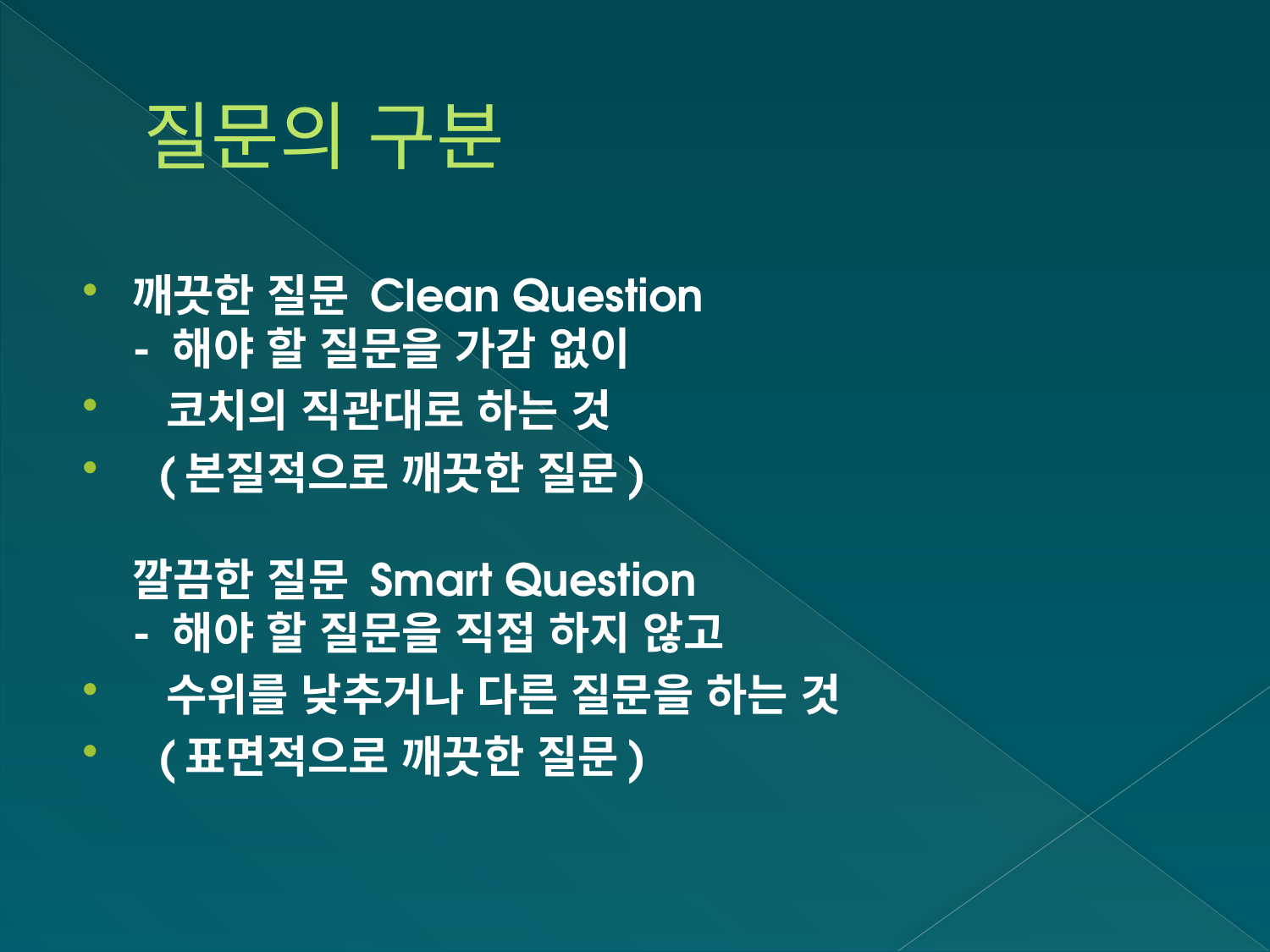

# 질문의 구분
깨끗한 질문 Clean Question
- 해야 할 질문을 가감 없이
  코치의 직관대로 하는 것
  (본질적으로 깨끗한 질문)
깔끔한 질문 Smart Question
- 해야 할 질문을 직접 하지 않고
  수위를 낮추거나 다른 질문을 하는 것
  (표면적으로 깨끗한 질문)